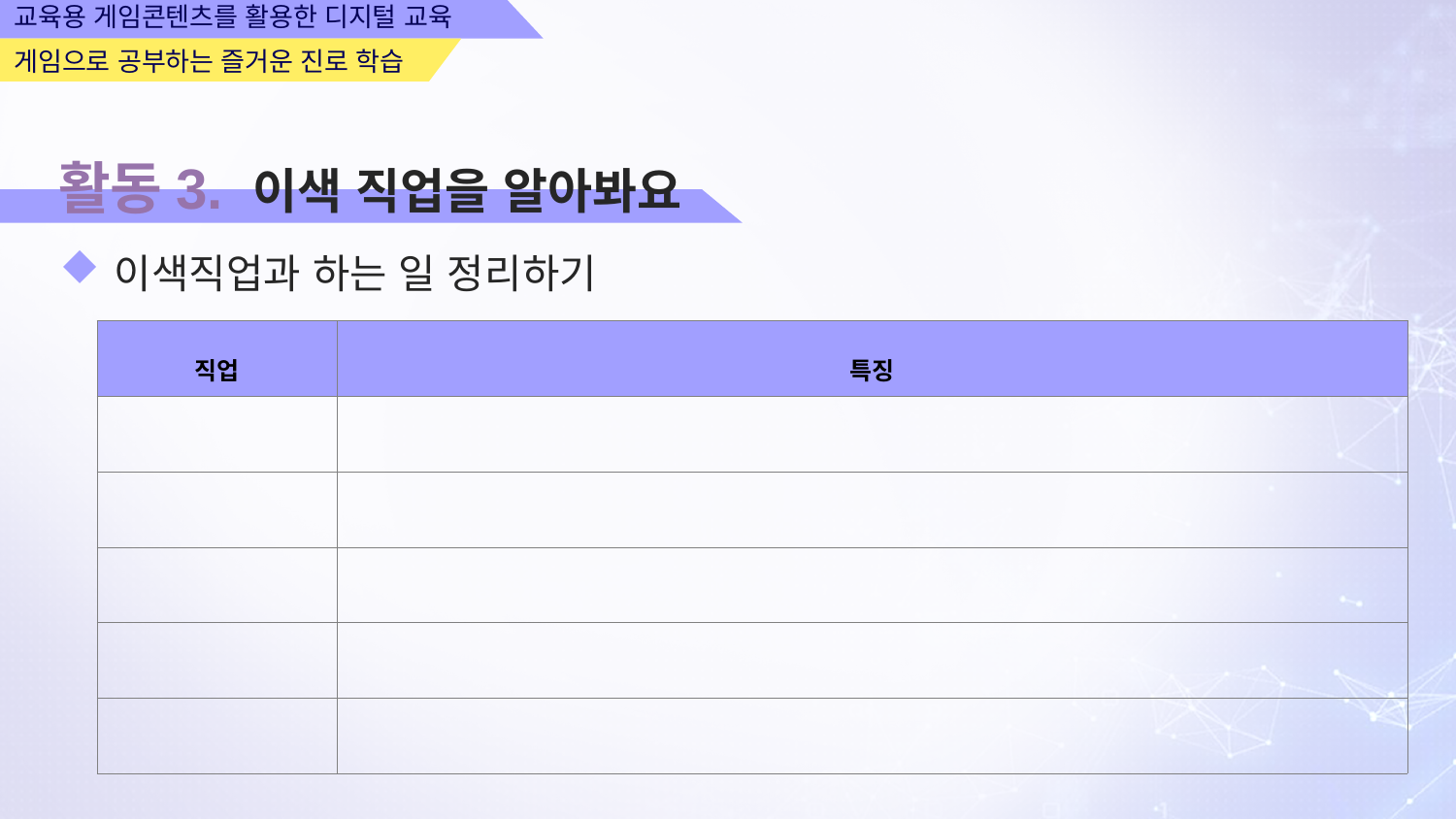

활동3. 이색 직업을 알아봐요

이색직업과 하는 일 정리하기
| 직업 | 특징 |
| --- | --- |
|  |  |
|  |  |
|  |  |
|  |  |
|  |  |